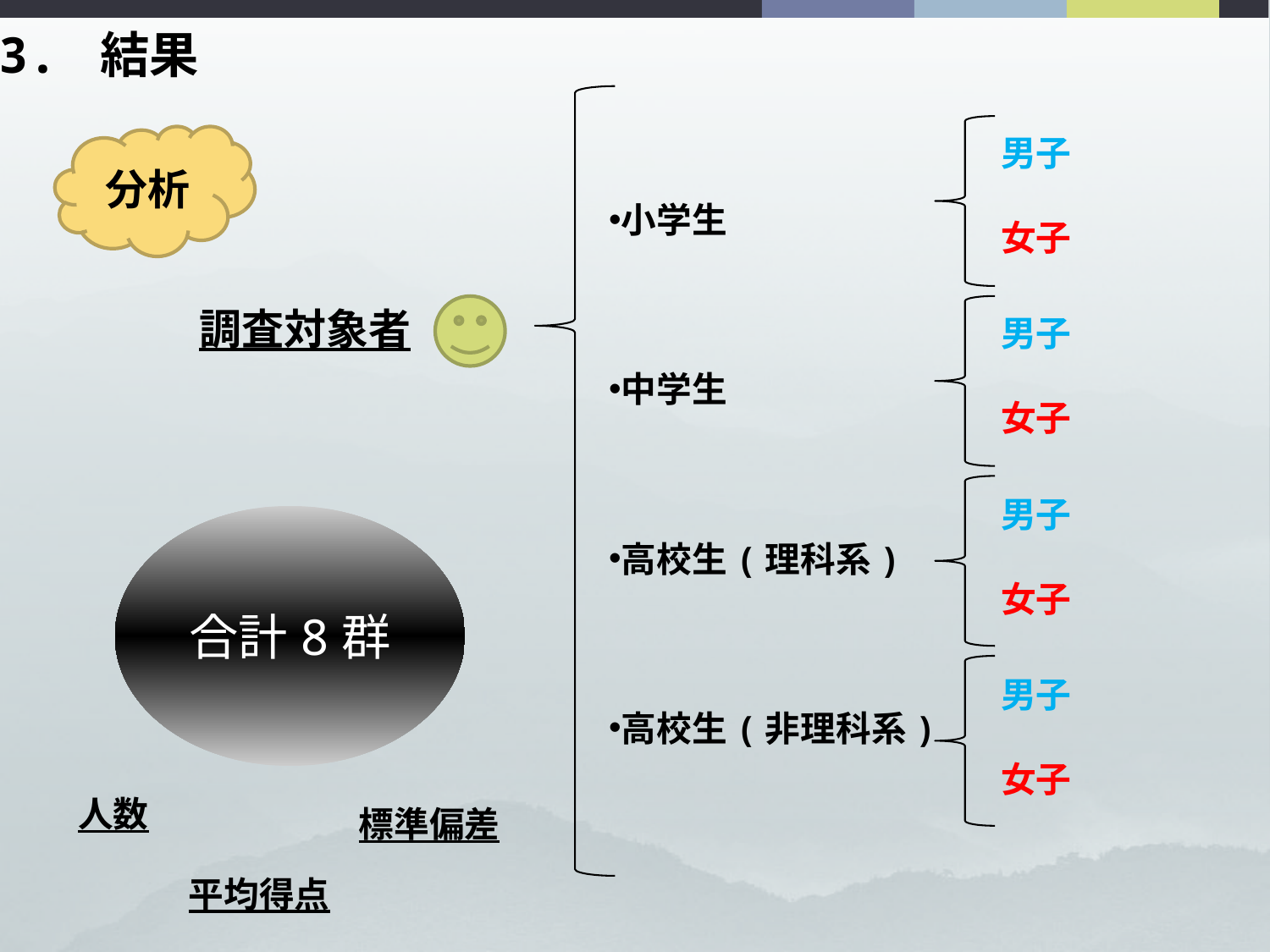

3. 結果

男子

女子
分析
小学生

中学生

高校生(理科系)

高校生(非理科系)
調査対象者

男子

女子

男子

女子

男子

女子
合計8群
人数
標準偏差
平均得点